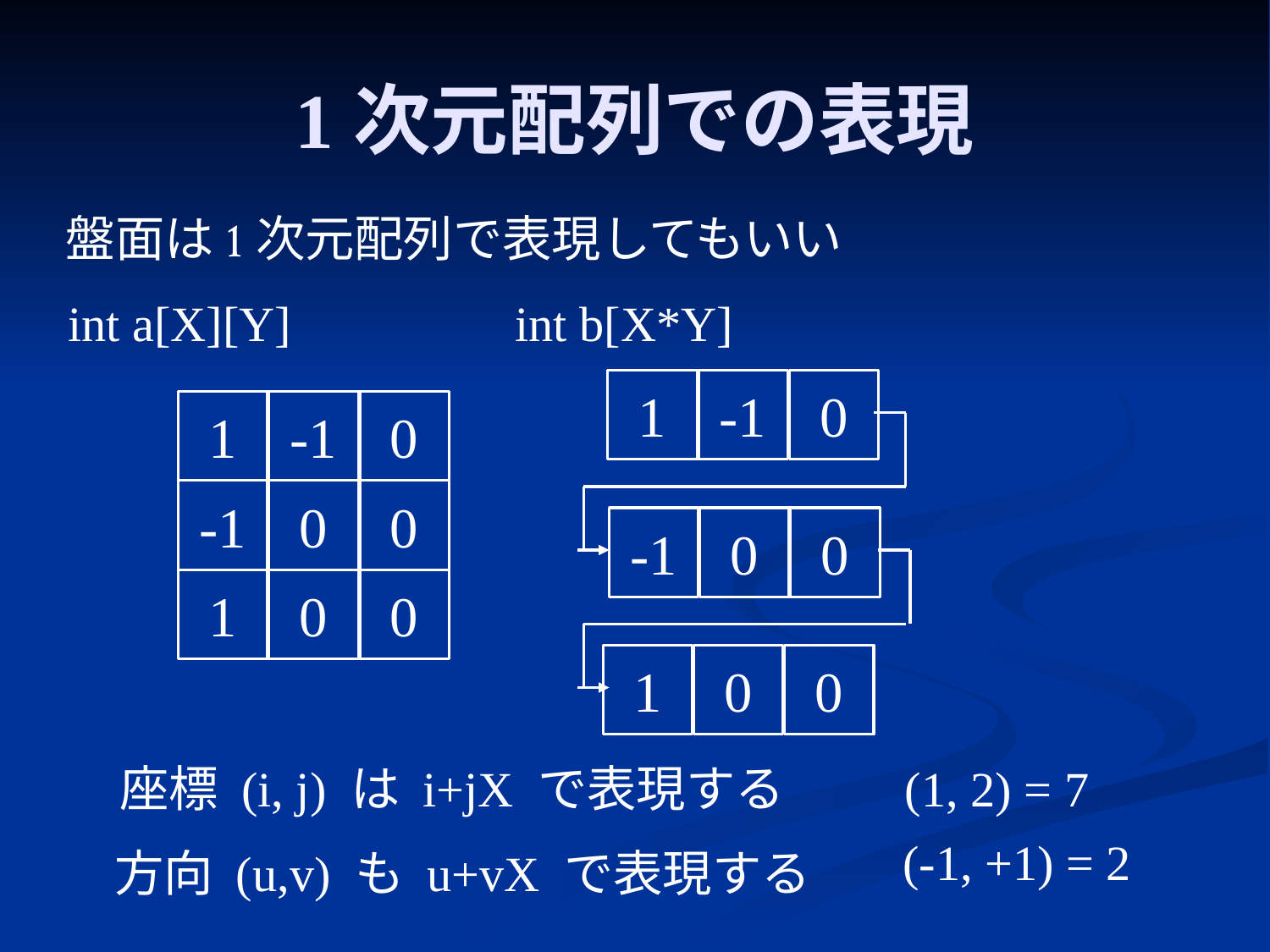

# 1次元配列での表現
盤面は1次元配列で表現してもいい
int a[X][Y]
int b[X*Y]
1
-1
0
1
-1
0
-1
0
0
-1
0
0
1
0
0
1
0
0
座標 (i, j) は i+jX で表現する
(1, 2) = 7
(-1, +1) = 2
方向 (u,v) も u+vX で表現する